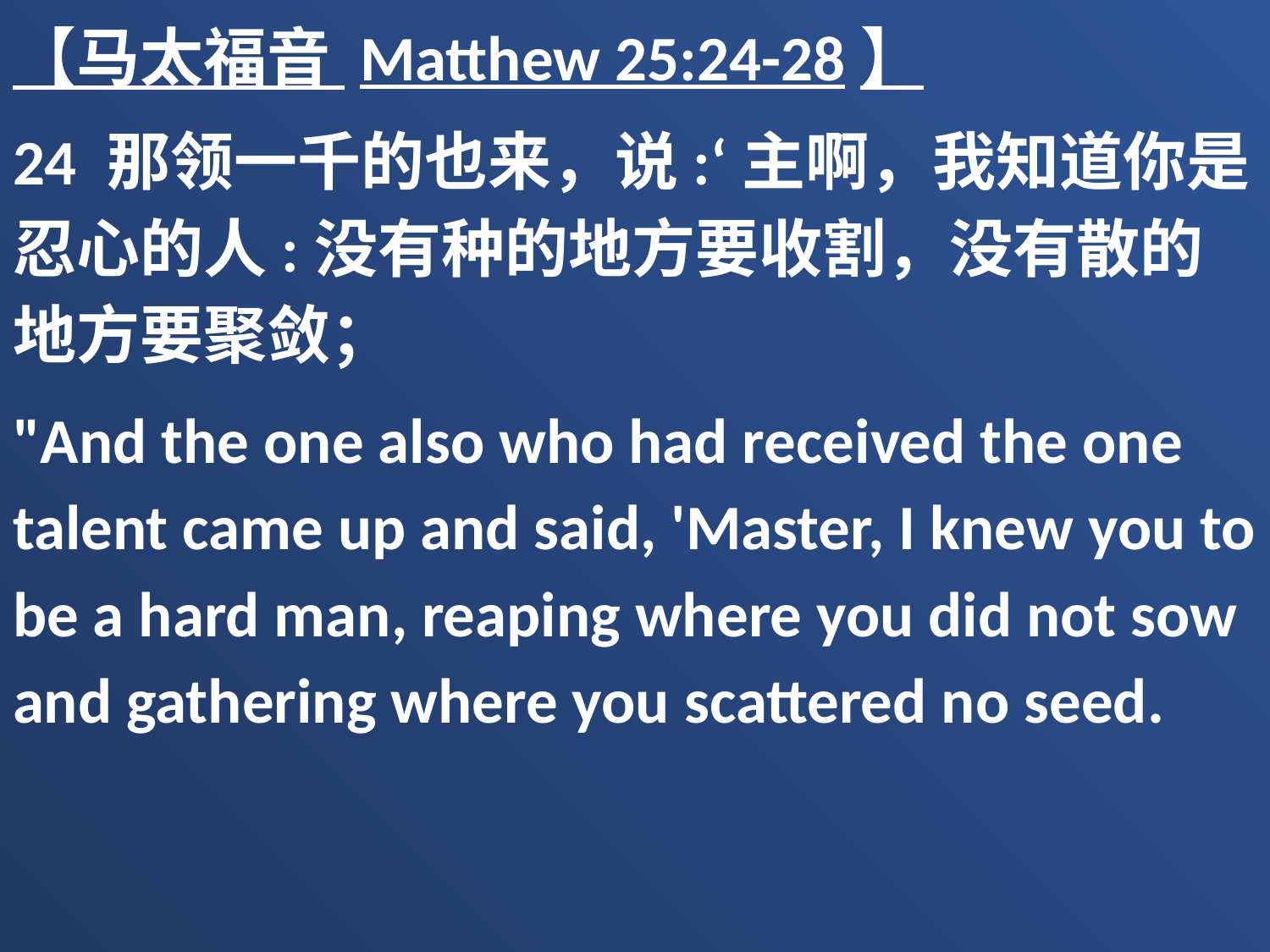

【马太福音 Matthew 25:24-28】
24 那领一千的也来，说:‘主啊，我知道你是忍心的人:没有种的地方要收割，没有散的地方要聚敛；
"And the one also who had received the one talent came up and said, 'Master, I knew you to be a hard man, reaping where you did not sow and gathering where you scattered no seed.